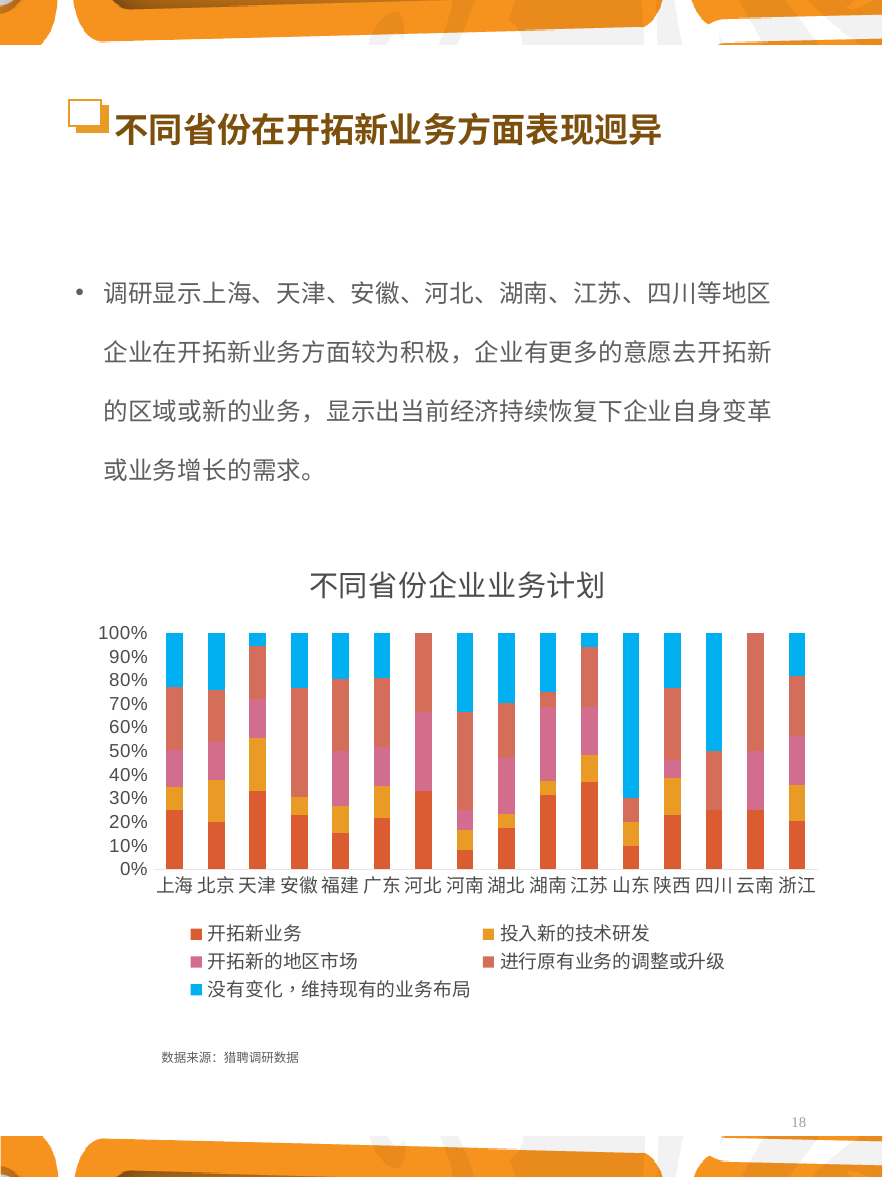

# 不同省份在开拓新业务方面表现迥异

调研显示上海、天津、安徽、河北、湖南、江苏、四川等地区企业在开拓新业务方面较为积极，企业有更多的意愿去开拓新的区域或新的业务，显示出当前经济持续恢复下企业自身变革或业务增长的需求。

### Chart: 不同省份企业业务计划

| Category | 开拓新业务 | 投入新的技术研发 | 开拓新的地区市场 | 进行原有业务的调整或升级 | 没有变化，维持现有的业务布局 |
|---|---|---|---|---|---|
| 上海 | 0.05357142857142857 | 0.02040816326530612 | 0.03316326530612245 | 0.05612244897959184 | 0.04846938775510204 |
| 北京 | 0.025510204081632654 | 0.02295918367346939 | 0.02040816326530612 | 0.02806122448979592 | 0.030612244897959183 |
| 天津 | 0.015306122448979591 | 0.01020408163265306 | 0.007653061224489796 | 0.01020408163265306 | 0.002551020408163265 |
| 安徽 | 0.007653061224489796 | 0.002551020408163265 | 0.0 | 0.015306122448979591 | 0.007653061224489796 |
| 福建 | 0.01020408163265306 | 0.007653061224489796 | 0.015306122448979591 | 0.02040816326530612 | 0.012755102040816327 |
| 广东 | 0.10714285714285714 | 0.06887755102040816 | 0.08163265306122448 | 0.14540816326530612 | 0.09438775510204081 |
| 河北 | 0.002551020408163265 | 0.0 | 0.002551020408163265 | 0.002551020408163265 | 0.0 |
| 河南 | 0.002551020408163265 | 0.002551020408163265 | 0.002551020408163265 | 0.012755102040816327 | 0.01020408163265306 |
| 湖北 | 0.007653061224489796 | 0.002551020408163265 | 0.01020408163265306 | 0.01020408163265306 | 0.012755102040816327 |
| 湖南 | 0.012755102040816327 | 0.002551020408163265 | 0.012755102040816327 | 0.002551020408163265 | 0.01020408163265306 |
| 江苏 | 0.03316326530612245 | 0.01020408163265306 | 0.017857142857142856 | 0.02295918367346939 | 0.00510204081632653 |
| 山东 | 0.002551020408163265 | 0.002551020408163265 | 0.0 | 0.002551020408163265 | 0.017857142857142856 |
| 陕西 | 0.007653061224489796 | 0.00510204081632653 | 0.002551020408163265 | 0.01020408163265306 | 0.007653061224489796 |
| 四川 | 0.002551020408163265 | 0.0 | 0.0 | 0.002551020408163265 | 0.00510204081632653 |
| 云南 | 0.002551020408163265 | 0.0 | 0.002551020408163265 | 0.00510204081632653 | 0.0 |
| 浙江 | 0.02040816326530612 | 0.015306122448979591 | 0.02040816326530612 | 0.025510204081632654 | 0.017857142857142856 |
数据来源：猎聘调研数据
18